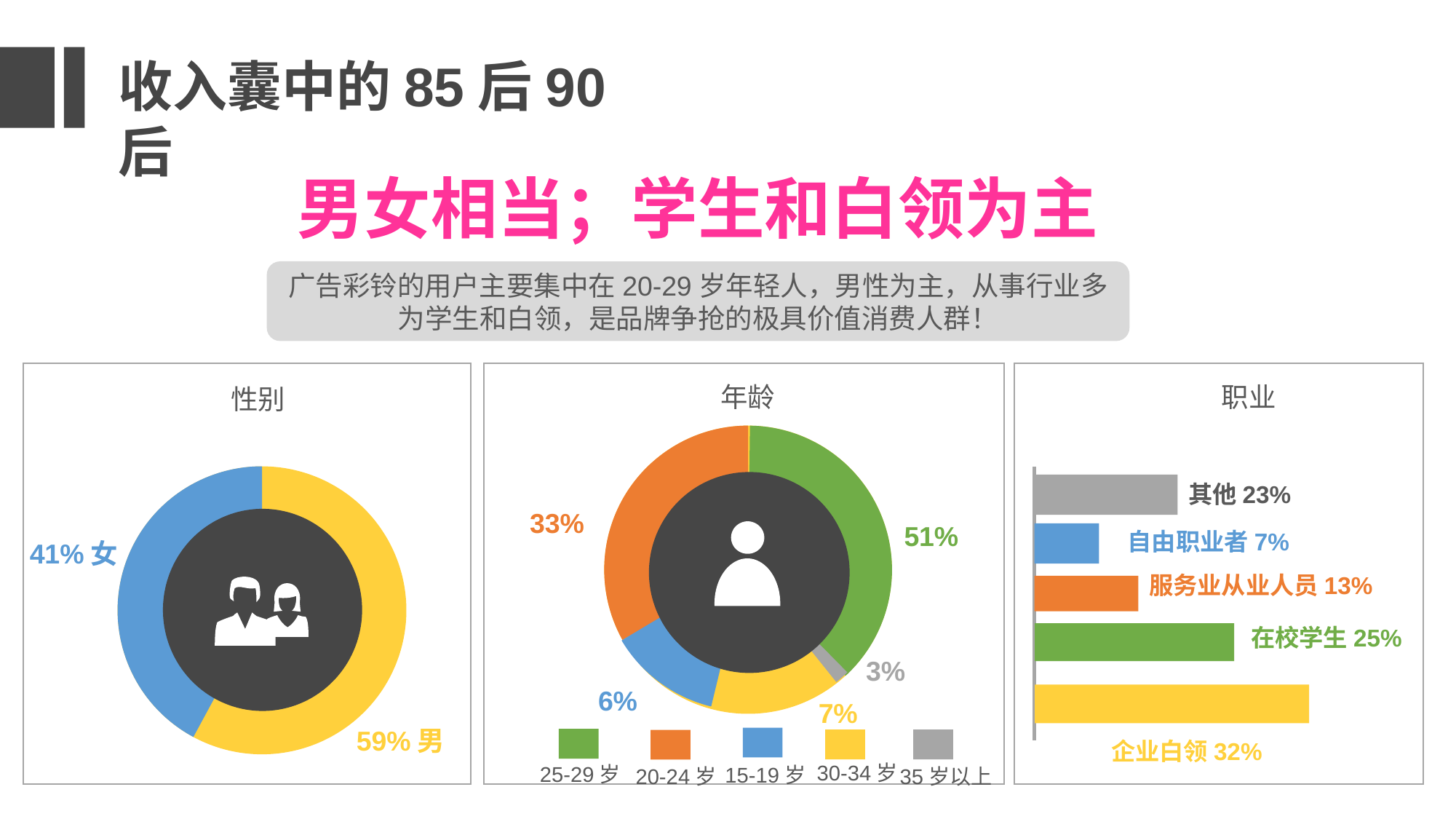

收入囊中的85后90后
男女相当；学生和白领为主
广告彩铃的用户主要集中在20-29岁年轻人，男性为主，从事行业多为学生和白领，是品牌争抢的极具价值消费人群！

年龄

33%
51%

3%
6%
7%

30-34岁
25-29岁
15-19岁
20-24岁
35岁以上
职业
性别

41%女
59%男
其他23%

自由职业者7%

服务业从业人员13%

在校学生25%

企业白领32%